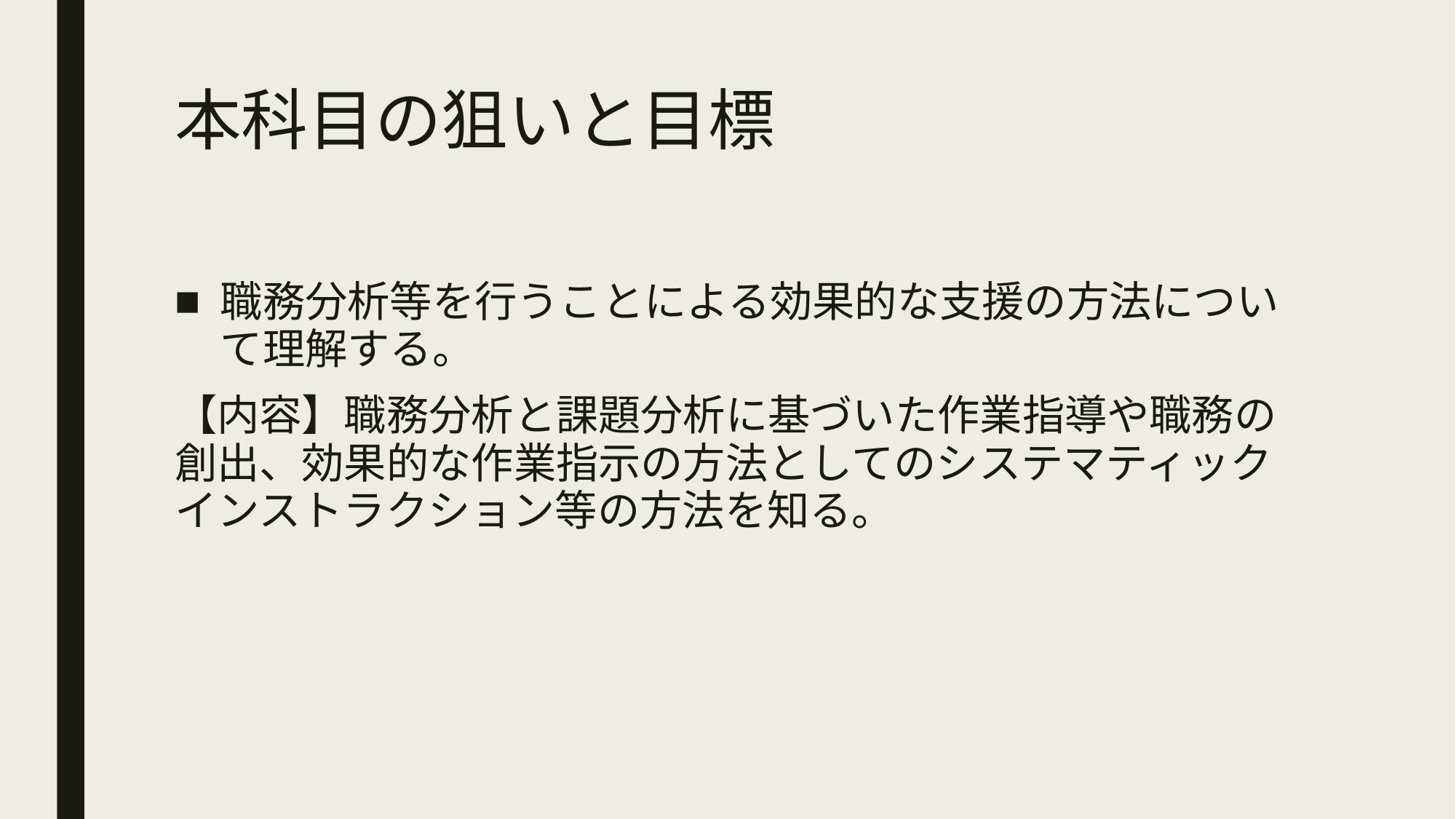

# 本科目の狙いと目標
職務分析等を行うことによる効果的な支援の方法について理解する。
【内容】職務分析と課題分析に基づいた作業指導や職務の創出、効果的な作業指示の方法としてのシステマティックインストラクション等の方法を知る。